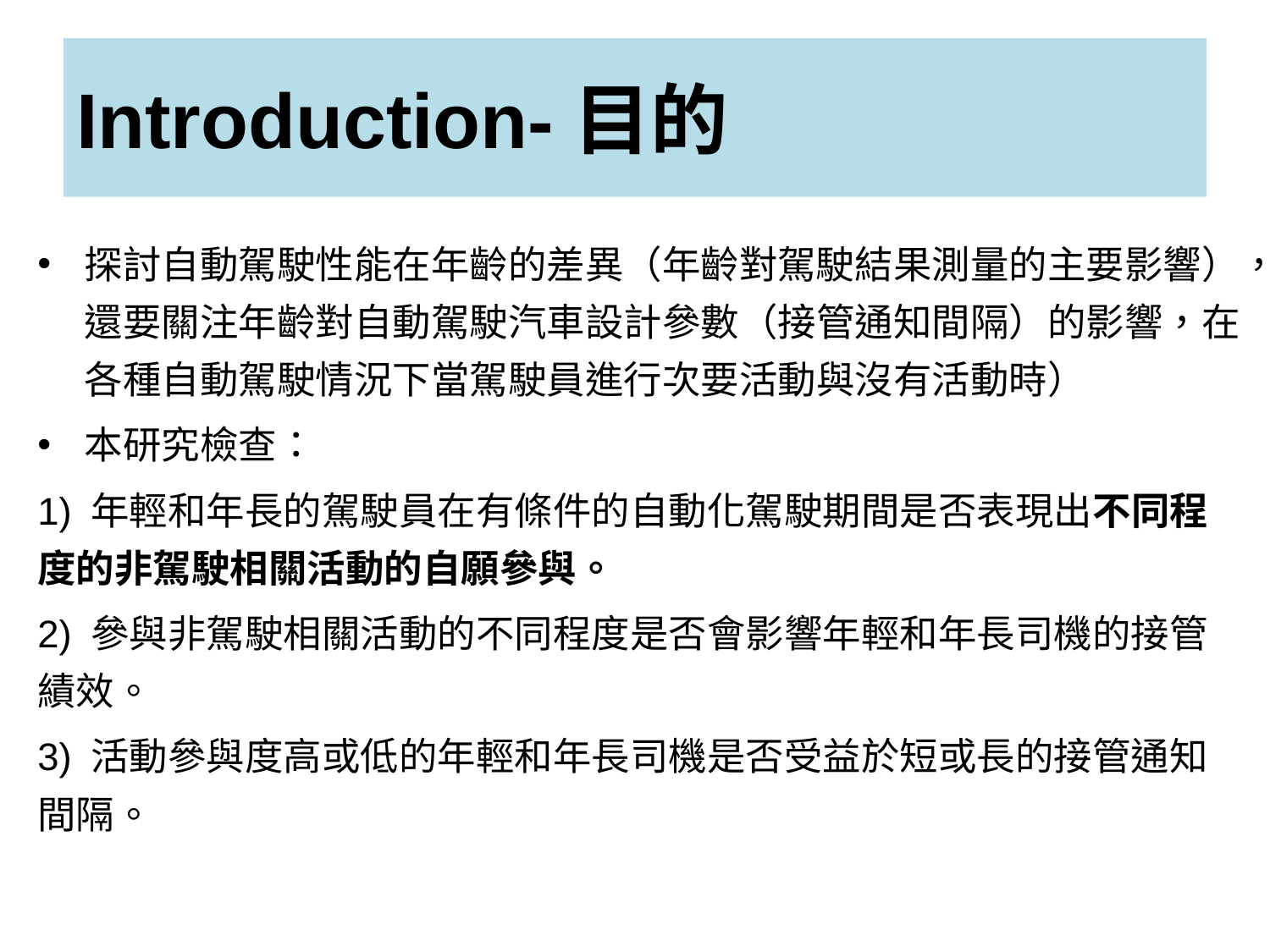

# Introduction-目的
探討自動駕駛性能在年齡的差異（年齡對駕駛結果測量的主要影響），還要關注年齡對自動駕駛汽車設計參數（接管通知間隔）的影響，在各種自動駕駛情況下當駕駛員進行次要活動與沒有活動時）
本研究檢查：
1) 年輕和年長的駕駛員在有條件的自動化駕駛期間是否表現出不同程度的非駕駛相關活動的自願參與。
2) 參與非駕駛相關活動的不同程度是否會影響年輕和年長司機的接管績效。
3) 活動參與度高或低的年輕和年長司機是否受益於短或長的接管通知間隔。